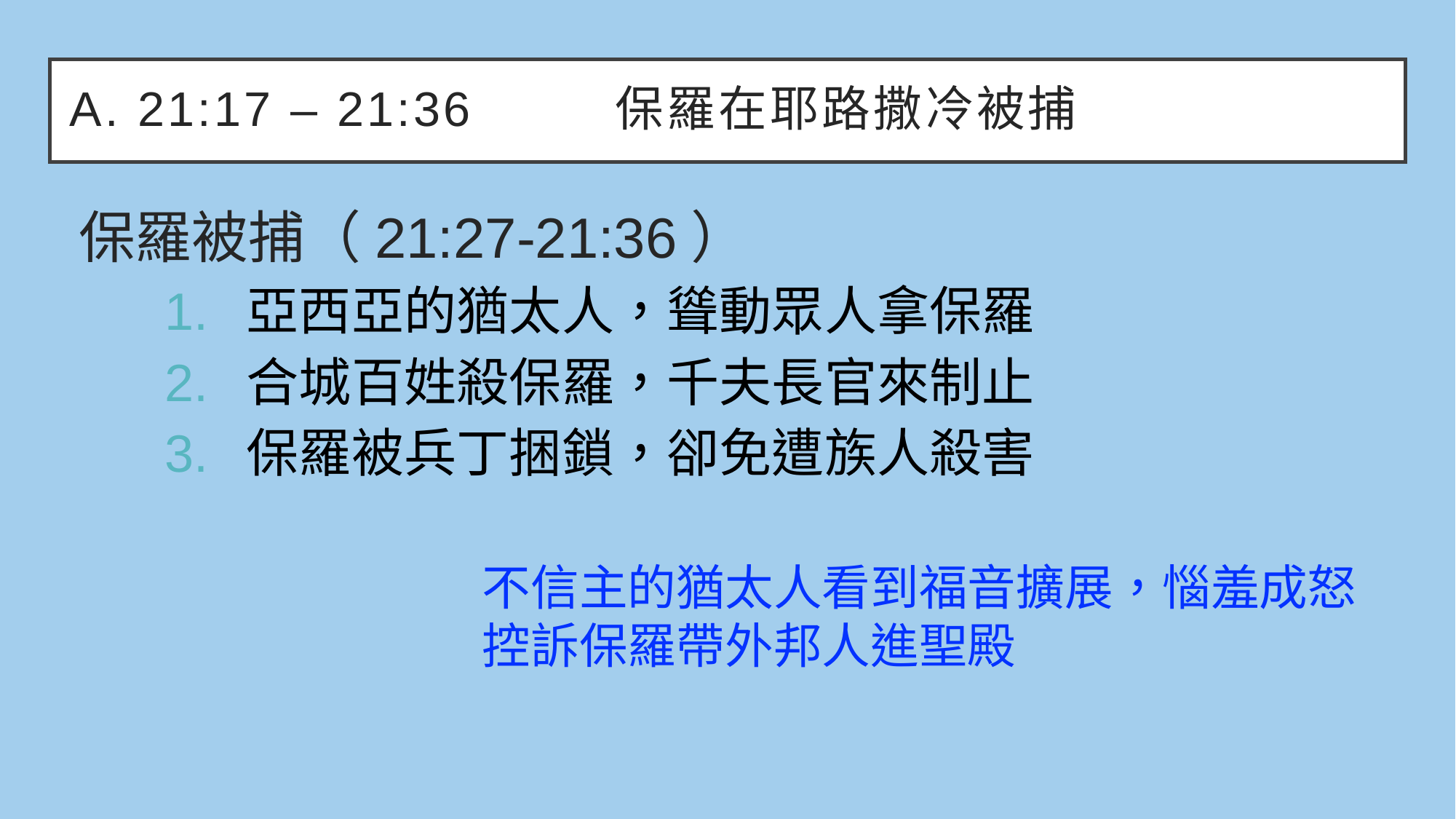

# A. 21:17 – 21:36		保羅在耶路撒冷被捕
保羅被捕（21:27-21:36）
亞西亞的猶太人，聳動眾人拿保羅
合城百姓殺保羅，千夫長官來制止
保羅被兵丁捆鎖，卻免遭族人殺害
不信主的猶太人看到福音擴展，惱羞成怒
控訴保羅帶外邦人進聖殿